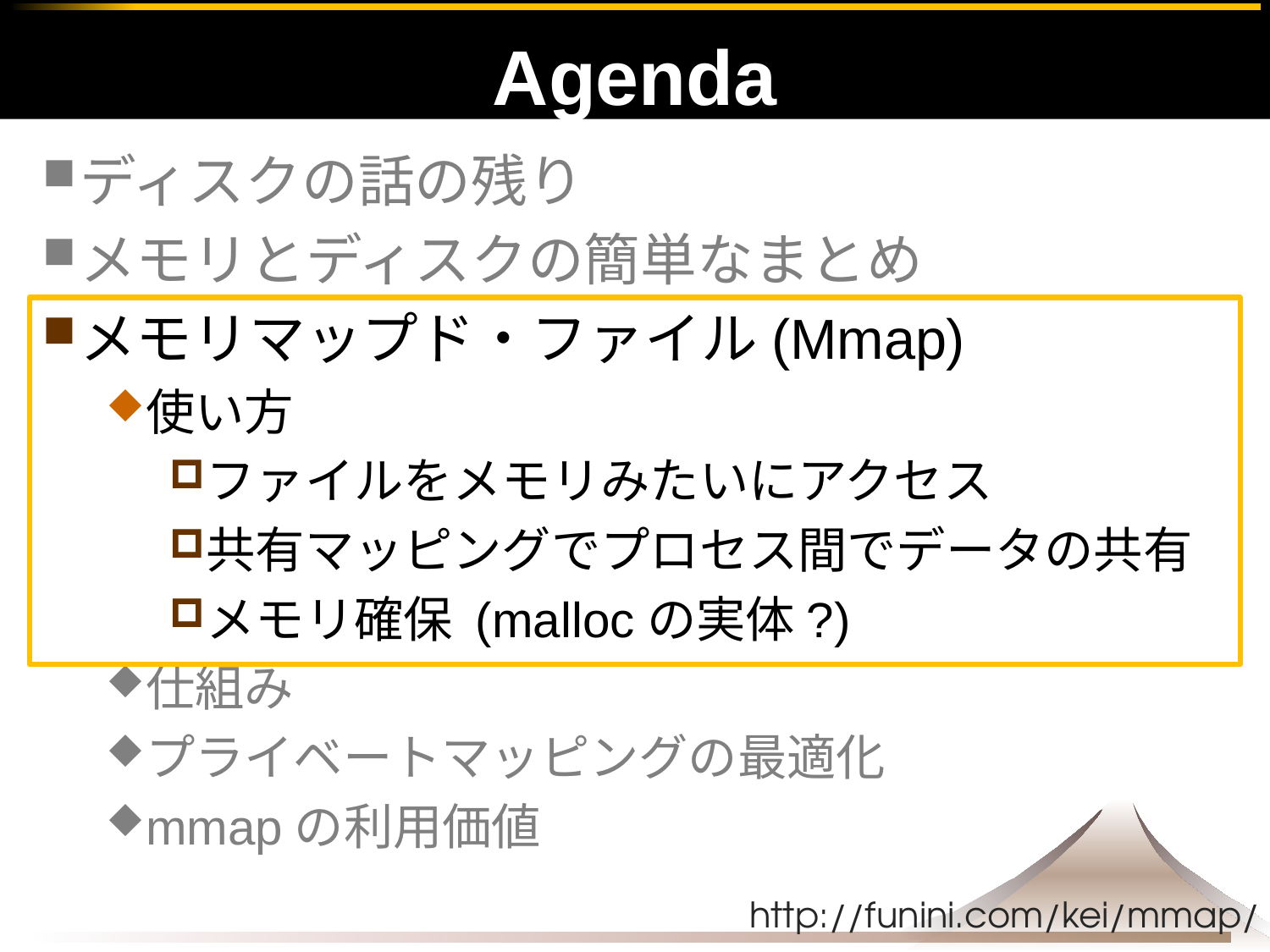

# Agenda
ディスクの話の残り
メモリとディスクの簡単なまとめ
メモリマップド・ファイル(Mmap)
使い方
ファイルをメモリみたいにアクセス
共有マッピングでプロセス間でデータの共有
メモリ確保 (mallocの実体?)
仕組み
プライベートマッピングの最適化
mmapの利用価値